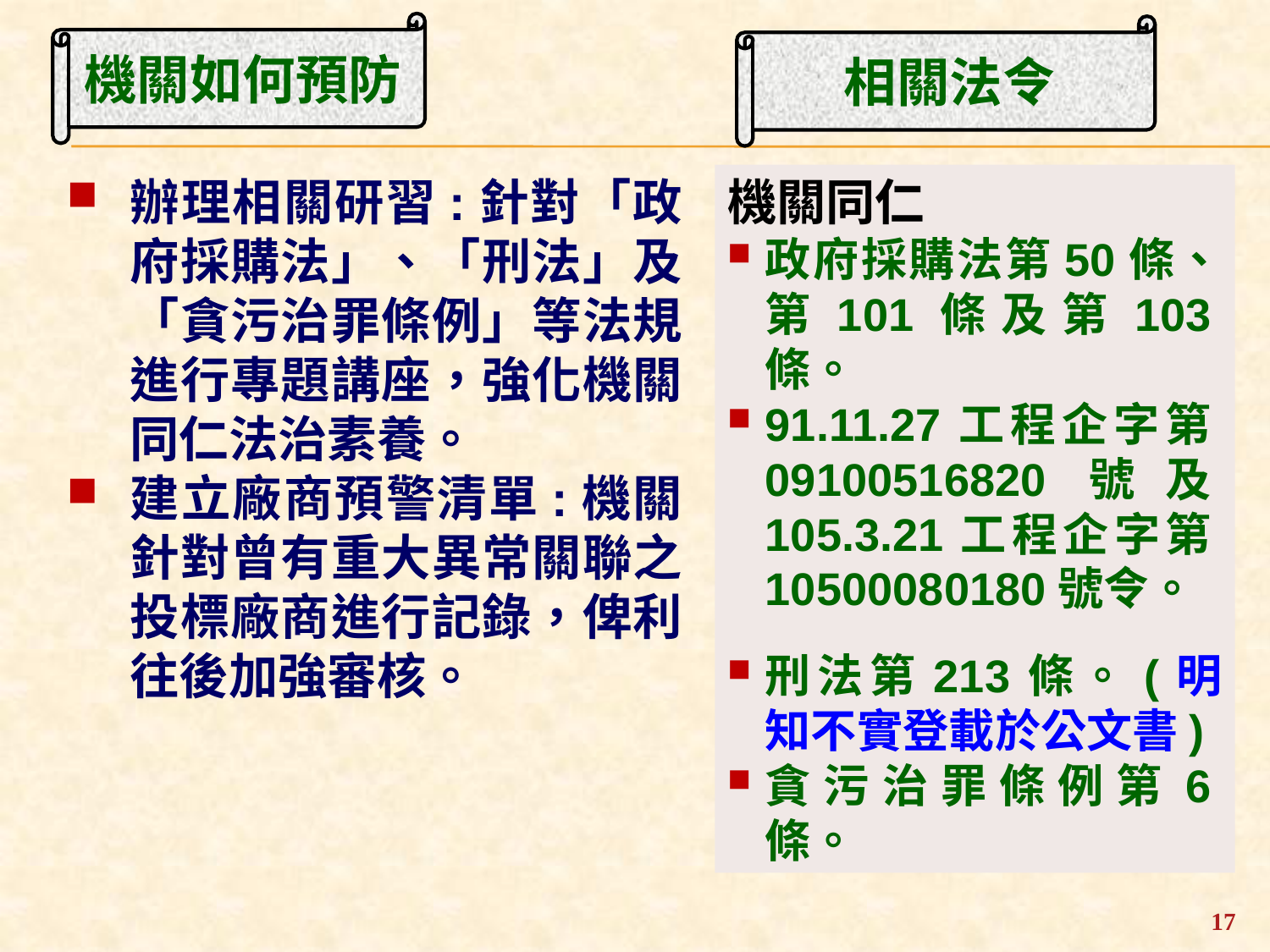

機關如何預防
相關法令
辦理相關研習:針對「政府採購法」、「刑法」及「貪污治罪條例」等法規進行專題講座，強化機關同仁法治素養。
建立廠商預警清單:機關針對曾有重大異常關聯之投標廠商進行記錄，俾利往後加強審核。
機關同仁
政府採購法第50條、第101條及第103條。
91.11.27工程企字第09100516820號及105.3.21工程企字第10500080180號令。
刑法第213條。(明知不實登載於公文書)
貪污治罪條例第6條。
17